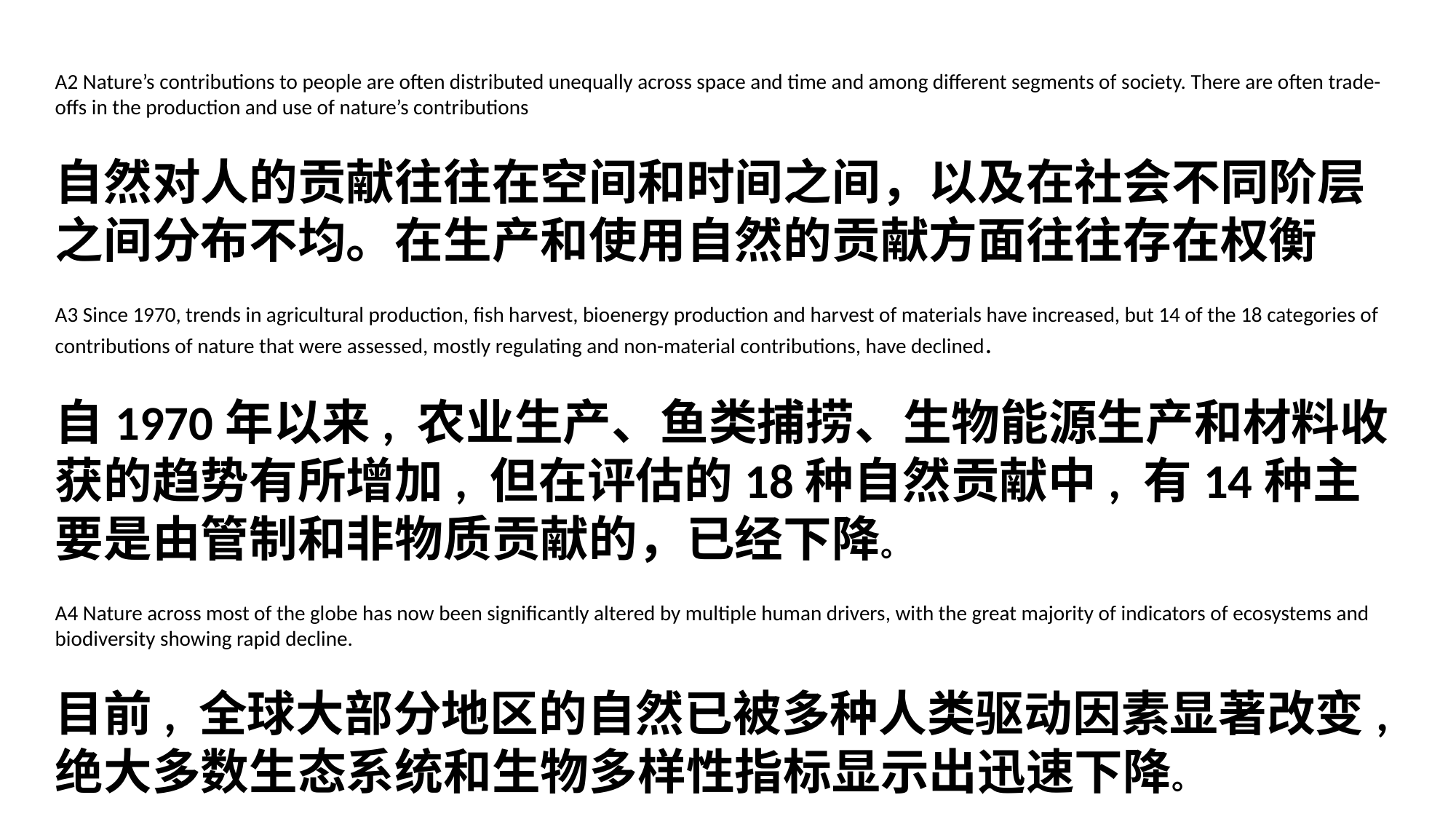

A2 Nature’s contributions to people are often distributed unequally across space and time and among different segments of society. There are often trade-offs in the production and use of nature’s contributions

自然对人的贡献往往在空间和时间之间，以及在社会不同阶层之间分布不均。在生产和使用自然的贡献方面往往存在权衡

A3 Since 1970, trends in agricultural production, fish harvest, bioenergy production and harvest of materials have increased, but 14 of the 18 categories of contributions of nature that were assessed, mostly regulating and non-material contributions, have declined.

自1970年以来, 农业生产、鱼类捕捞、生物能源生产和材料收获的趋势有所增加, 但在评估的18种自然贡献中, 有14种主要是由管制和非物质贡献的，已经下降。

A4 Nature across most of the globe has now been significantly altered by multiple human drivers, with the great majority of indicators of ecosystems and biodiversity showing rapid decline.

目前, 全球大部分地区的自然已被多种人类驱动因素显著改变, 绝大多数生态系统和生物多样性指标显示出迅速下降。